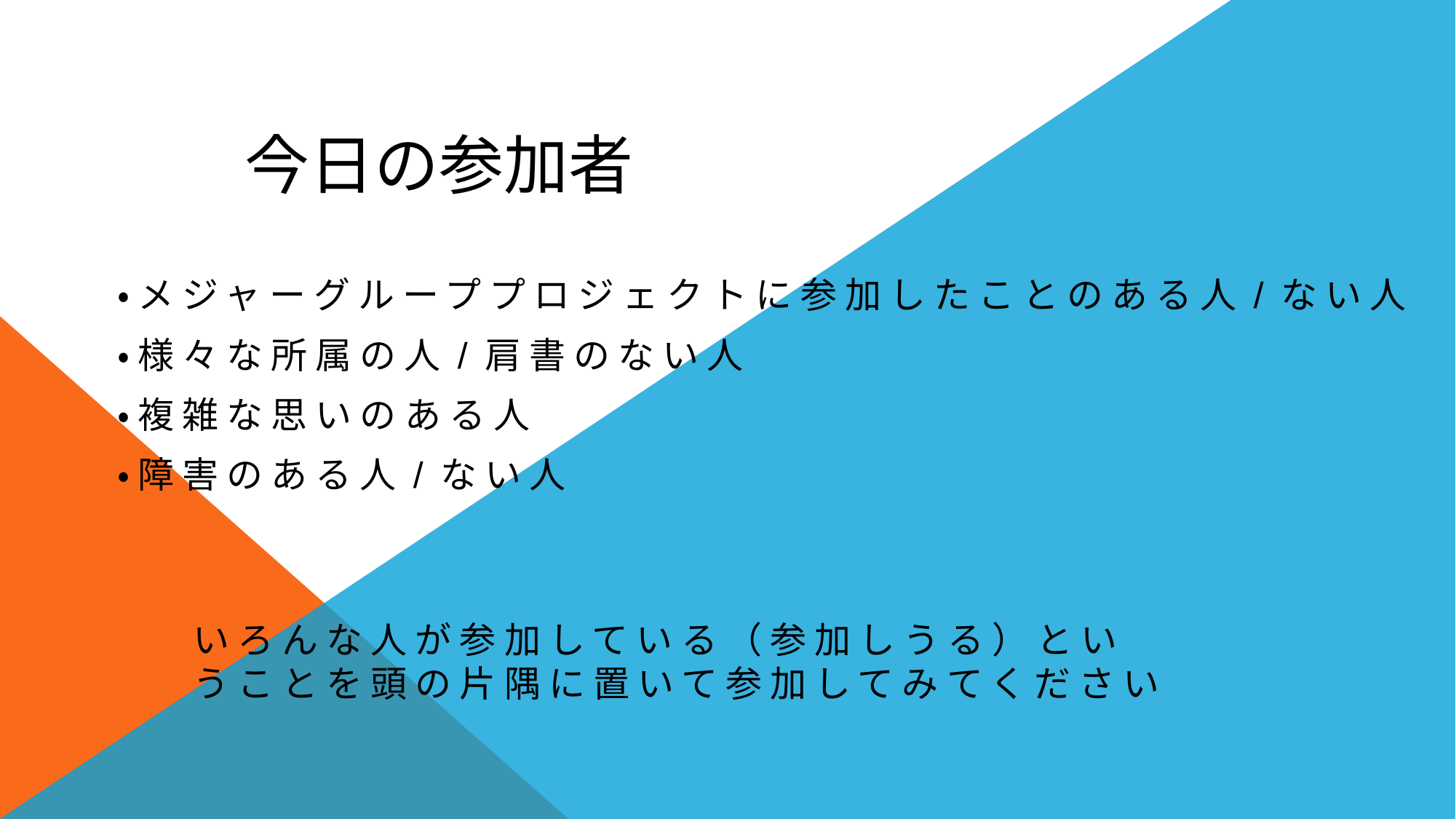

今日の参加者
・メジャーグループプロジェクトに参加したことのある人/ない人
・様々な所属の人/肩書のない人
・複雑な思いのある人
・障害のある人/ない人

いろんな人が参加している（参加しうる）ということを頭の片隅に置いて参加してみてください